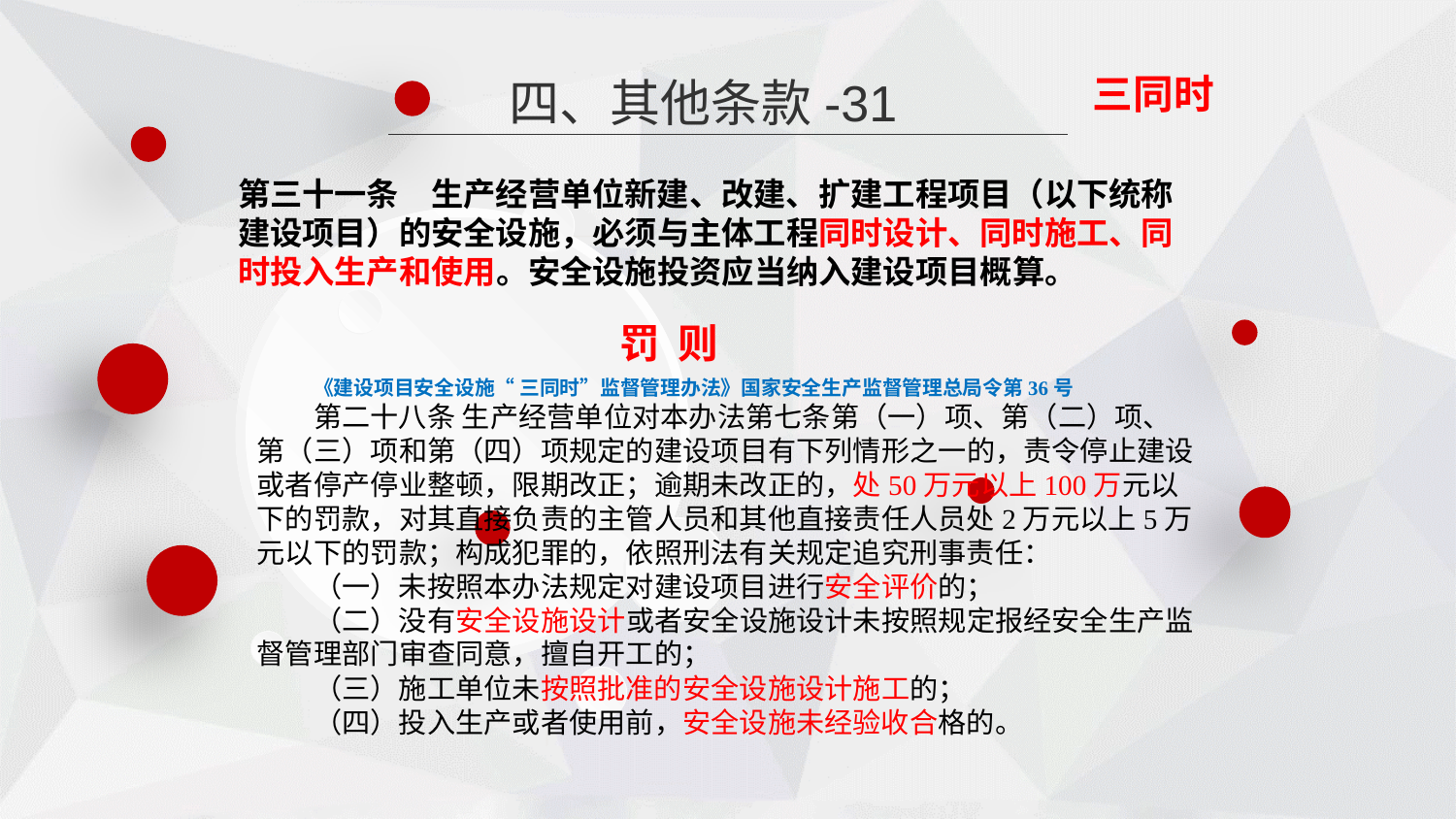

三同时
四、其他条款-31

第三十一条　生产经营单位新建、改建、扩建工程项目（以下统称建设项目）的安全设施，必须与主体工程同时设计、同时施工、同时投入生产和使用。安全设施投资应当纳入建设项目概算。

罚  则

《建设项目安全设施“ 三同时”监督管理办法》国家安全生产监督管理总局令第36号
第二十八条 生产经营单位对本办法第七条第（一）项、第（二）项、第（三）项和第（四）项规定的建设项目有下列情形之一的，责令停止建设或者停产停业整顿，限期改正；逾期未改正的，处50万元以上100万元以下的罚款，对其直接负责的主管人员和其他直接责任人员处2万元以上5万元以下的罚款；构成犯罪的，依照刑法有关规定追究刑事责任：
（一）未按照本办法规定对建设项目进行安全评价的；
（二）没有安全设施设计或者安全设施设计未按照规定报经安全生产监督管理部门审查同意，擅自开工的；
（三）施工单位未按照批准的安全设施设计施工的；
（四）投入生产或者使用前，安全设施未经验收合格的。